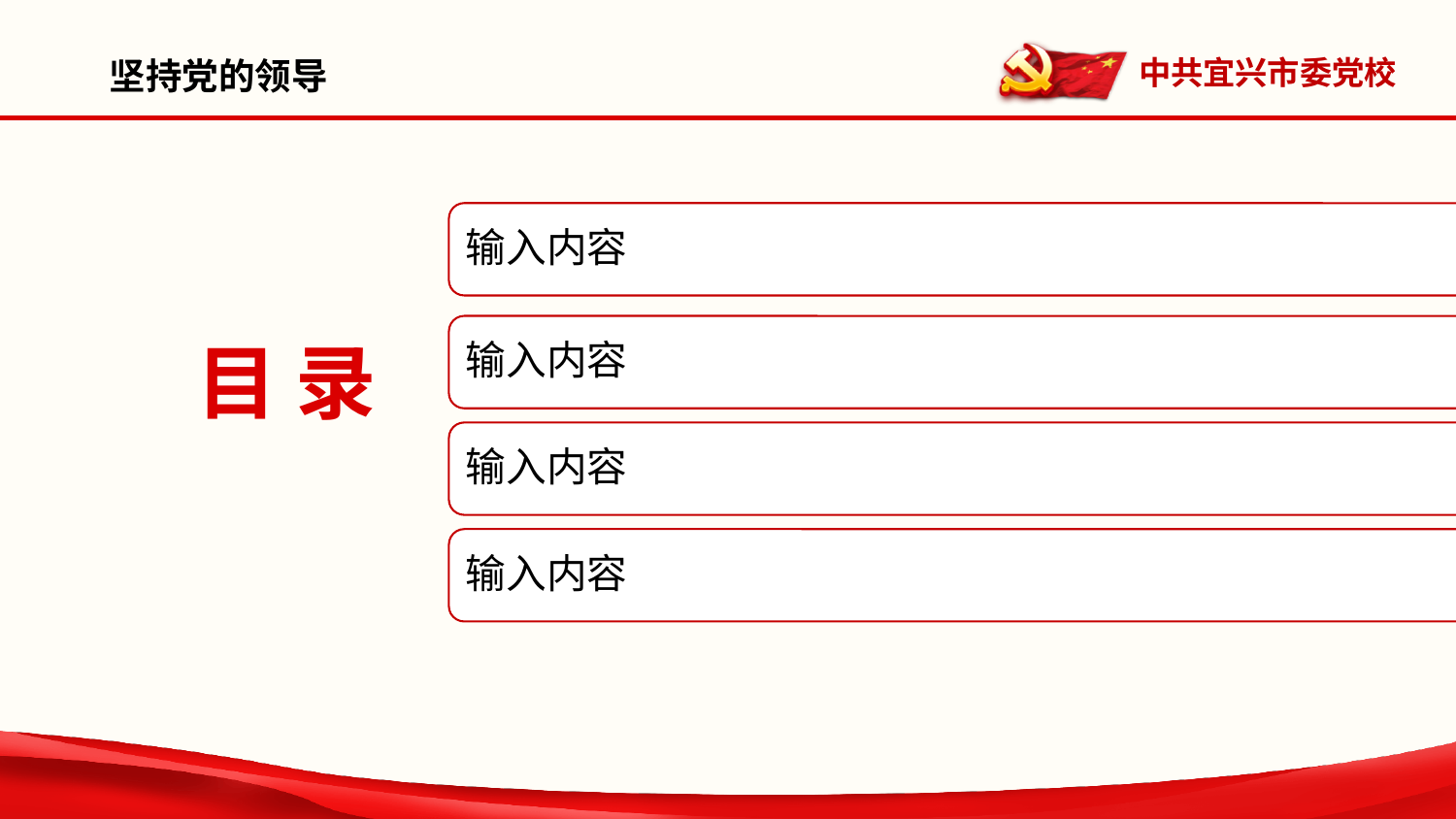

坚持党的领导
输入内容
输入内容
输入内容
输入内容
目 录